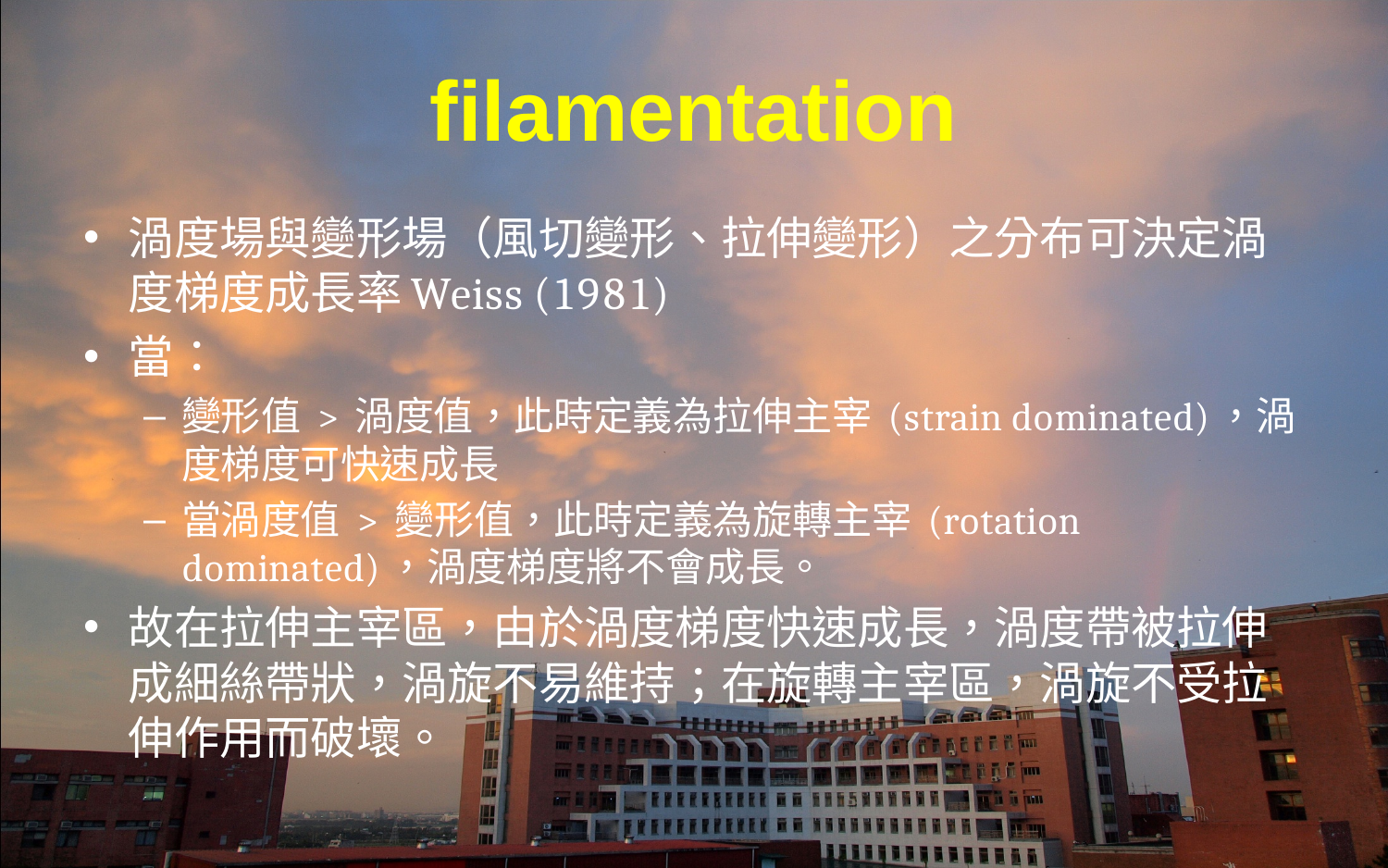

# filamentation
渦度場與變形場（風切變形、拉伸變形）之分布可決定渦度梯度成長率Weiss (1981)
當：
變形值 > 渦度值，此時定義為拉伸主宰 (strain dominated)，渦度梯度可快速成長
當渦度值 > 變形值，此時定義為旋轉主宰 (rotation dominated)，渦度梯度將不會成長。
故在拉伸主宰區，由於渦度梯度快速成長，渦度帶被拉伸成細絲帶狀，渦旋不易維持；在旋轉主宰區，渦旋不受拉伸作用而破壞。